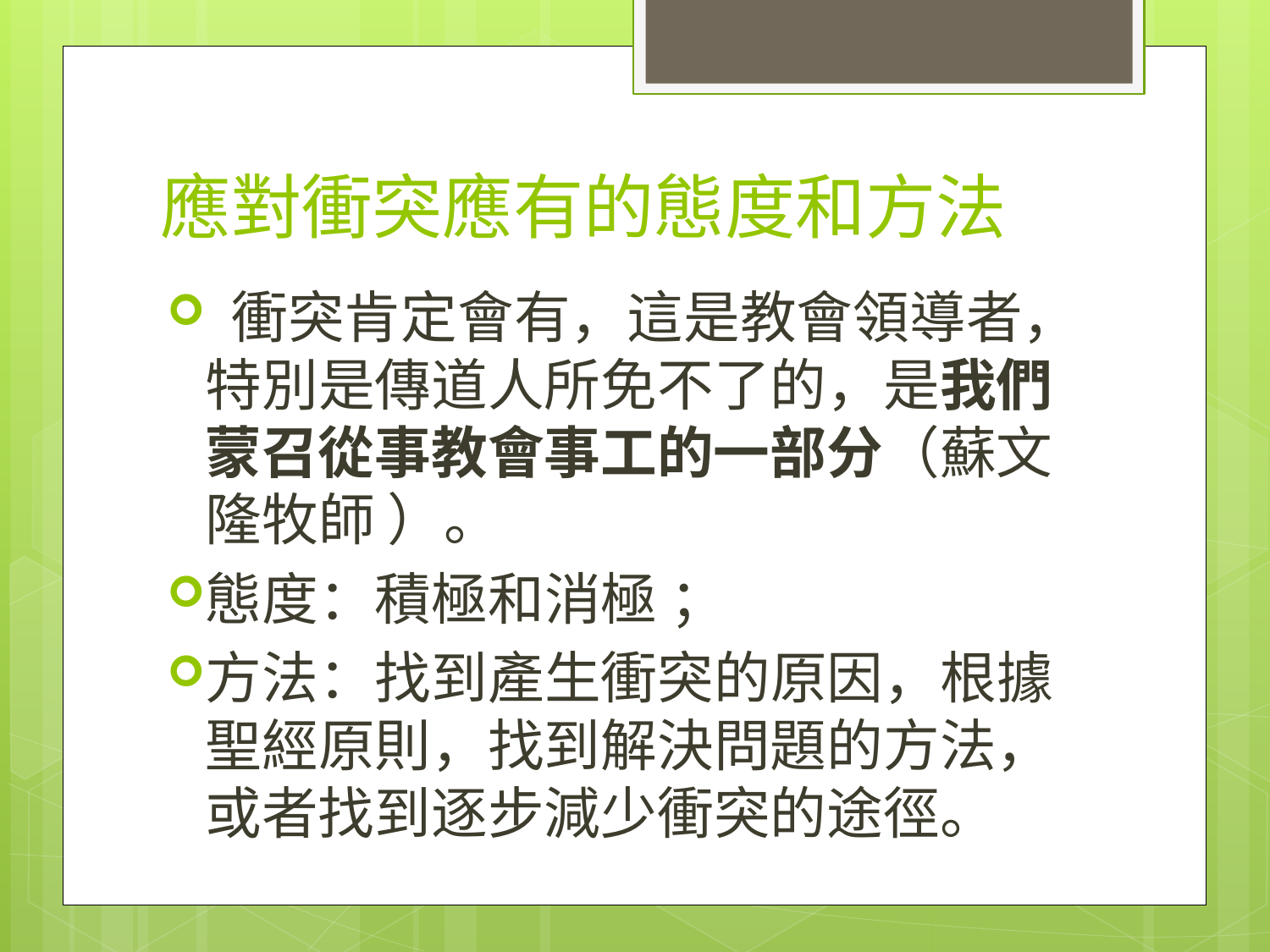

# 應對衝突應有的態度和方法
 衝突肯定會有，這是教會領導者，特別是傳道人所免不了的，是我們蒙召從事教會事工的一部分（蘇文隆牧師 ）。
態度：積極和消極 ；
方法：找到產生衝突的原因，根據聖經原則，找到解決問題的方法，或者找到逐步減少衝突的途徑。